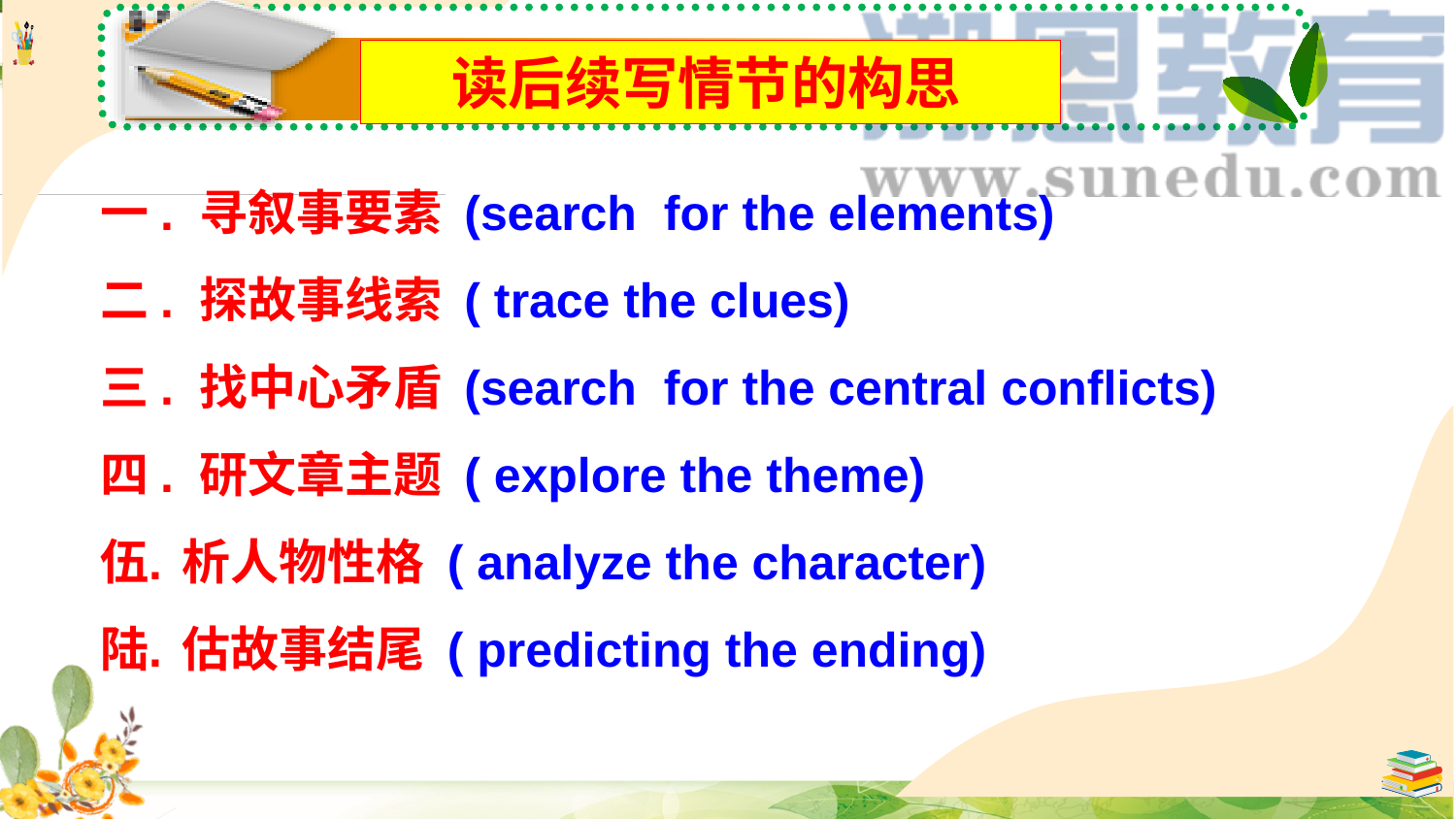

读后续写情节的构思
一. 寻叙事要素 (search  for the elements)
二. 探故事线索 ( trace the clues)
三. 找中心矛盾 (search  for the central conflicts)
四. 研文章主题 ( explore the theme)
析人物性格 ( analyze the character)
估故事结尾 ( predicting the ending)